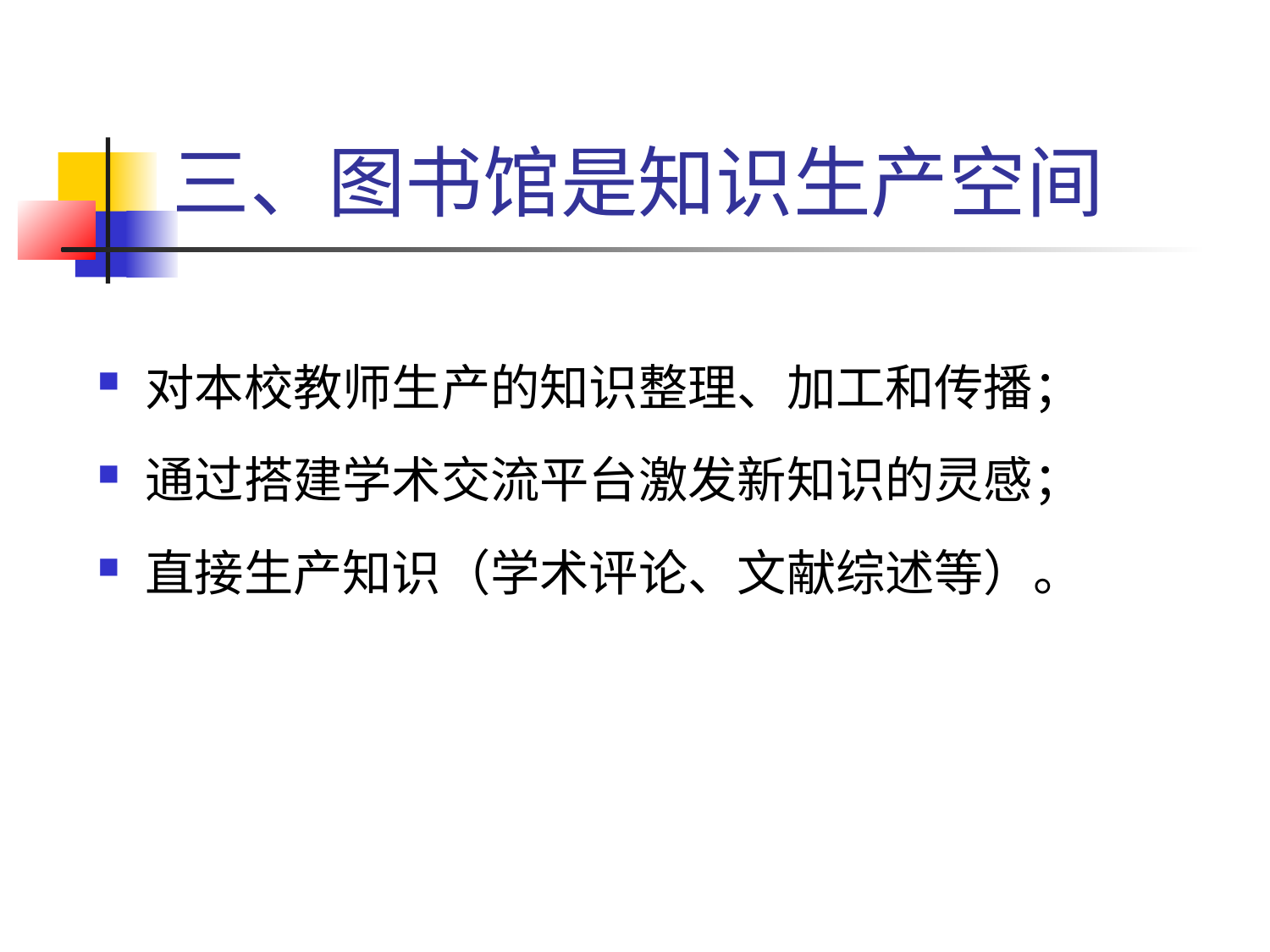

# 三、图书馆是知识生产空间
对本校教师生产的知识整理、加工和传播；
通过搭建学术交流平台激发新知识的灵感；
直接生产知识（学术评论、文献综述等）。